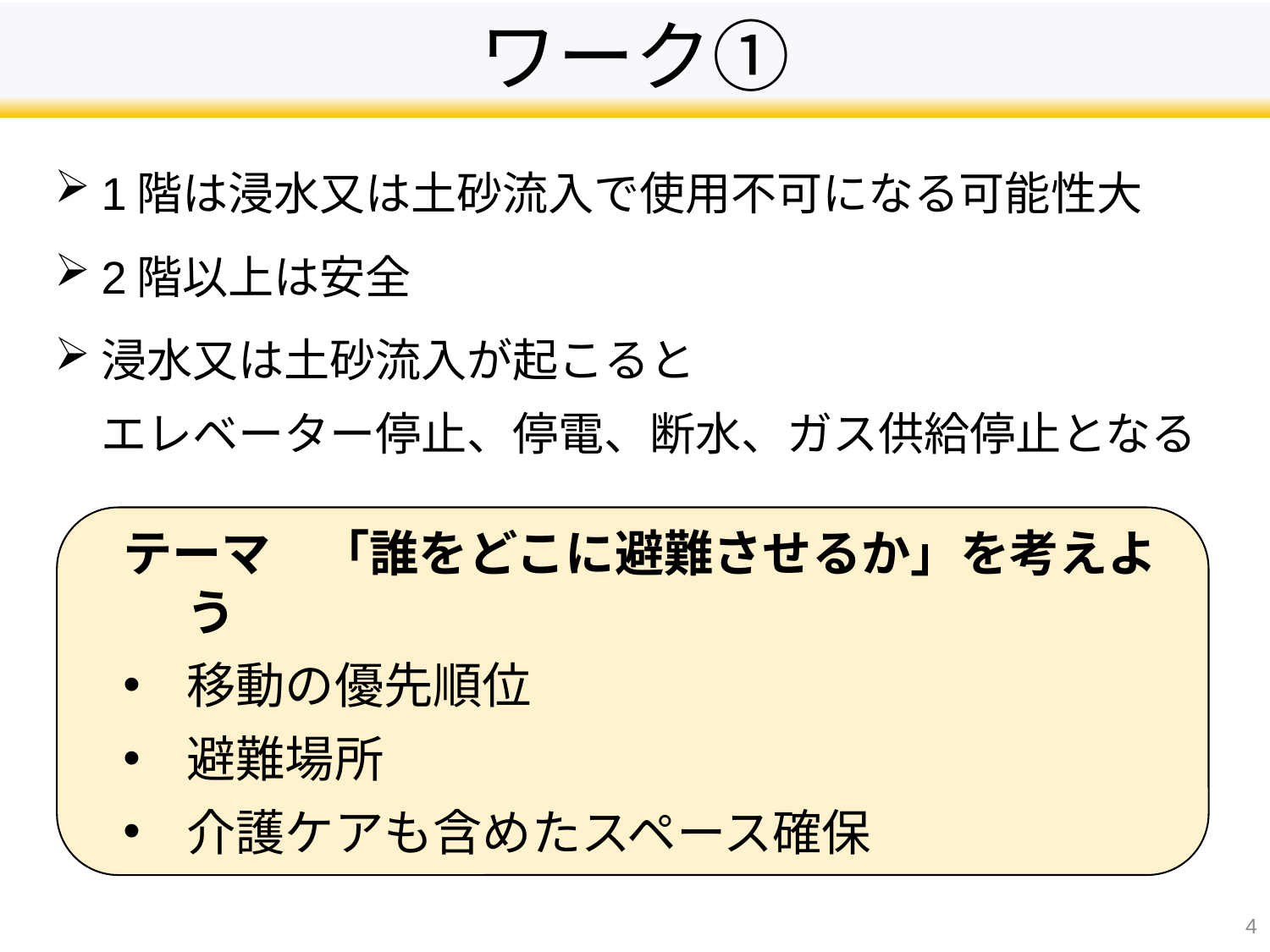

# ワーク①
1階は浸水又は土砂流入で使用不可になる可能性大
2階以上は安全
浸水又は土砂流入が起こると
エレベーター停止、停電、断水、ガス供給停止となる
テーマ　「誰をどこに避難させるか」を考えよう
移動の優先順位
避難場所
介護ケアも含めたスペース確保
4